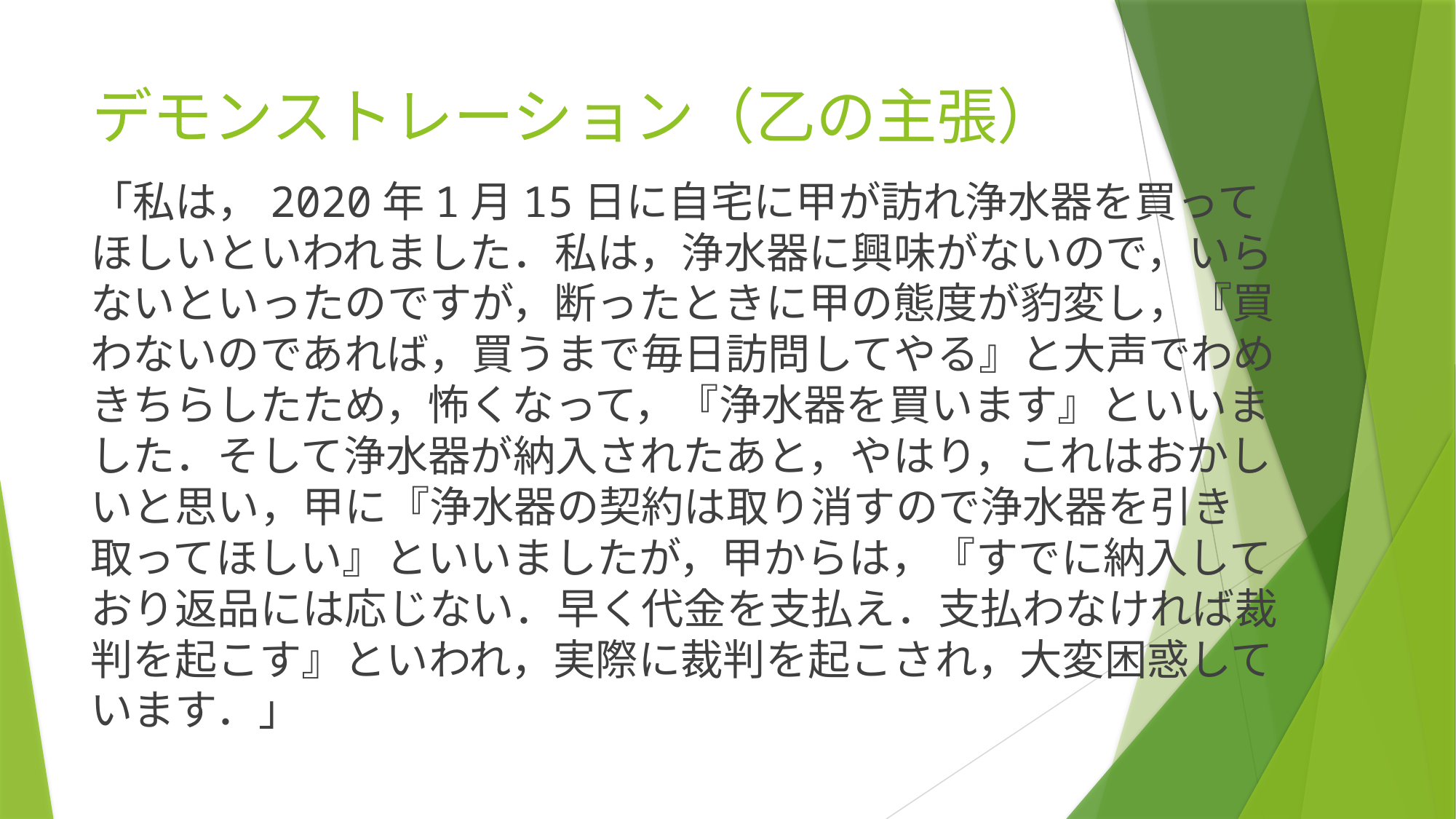

# デモンストレーション（乙の主張）
「私は，2020年1月15日に自宅に甲が訪れ浄水器を買ってほしいといわれました．私は，浄水器に興味がないので，いらないといったのですが，断ったときに甲の態度が豹変し，『買わないのであれば，買うまで毎日訪問してやる』と大声でわめきちらしたため，怖くなって，『浄水器を買います』といいました．そして浄水器が納入されたあと，やはり，これはおかしいと思い，甲に『浄水器の契約は取り消すので浄水器を引き取ってほしい』といいましたが，甲からは，『すでに納入しており返品には応じない．早く代金を支払え．支払わなければ裁判を起こす』といわれ，実際に裁判を起こされ，大変困惑しています．」